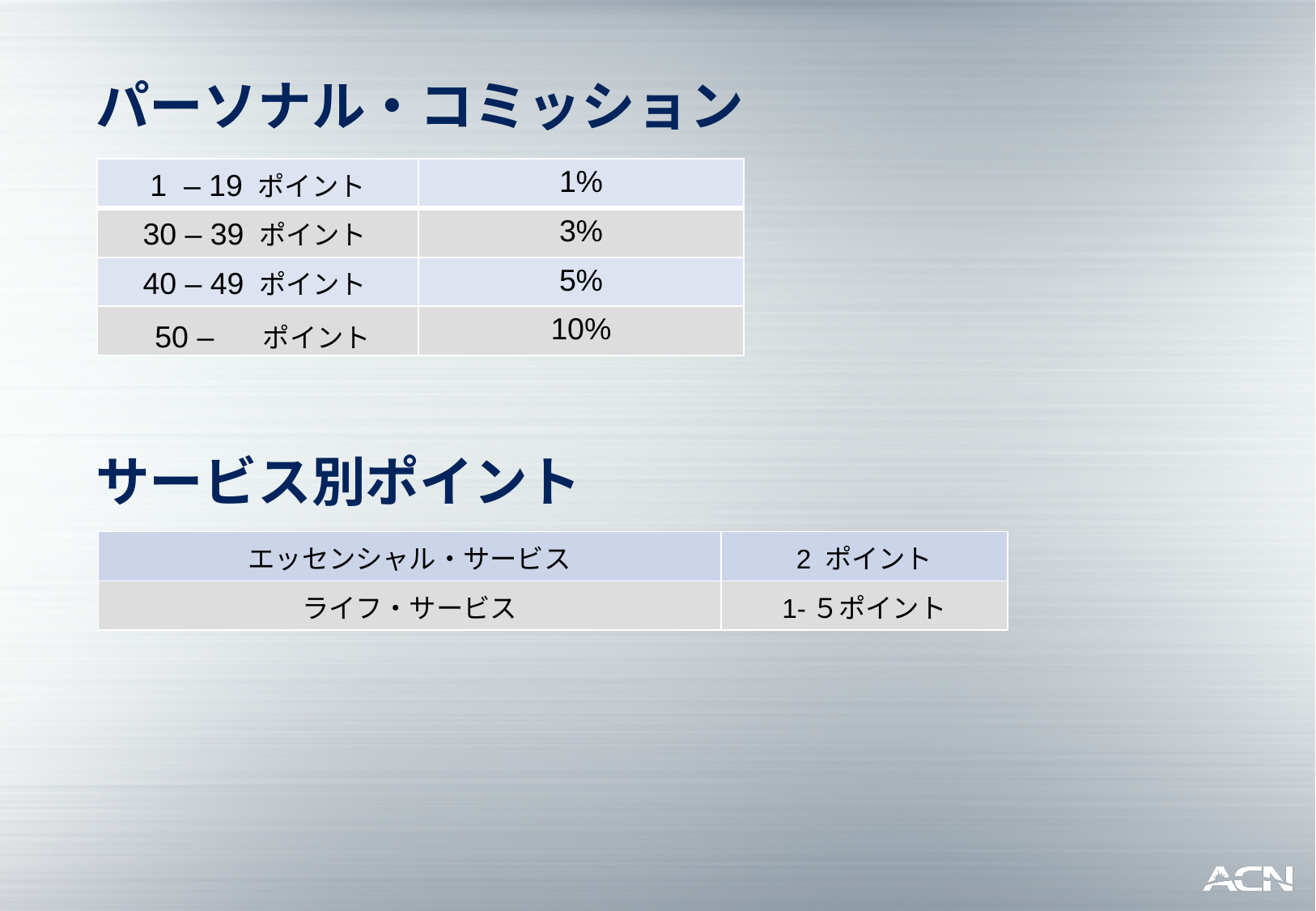

パーソナル・コミッション
| 1 – 19 ポイント | 1% |
| --- | --- |
| 30 – 39 ポイント | 3% |
| 40 – 49 ポイント | 5% |
| 50 – ポイント | 10% |
サービス別ポイント
| エッセンシャル・サービス | 2 ポイント |
| --- | --- |
| ライフ・サービス | 1-５ポイント |